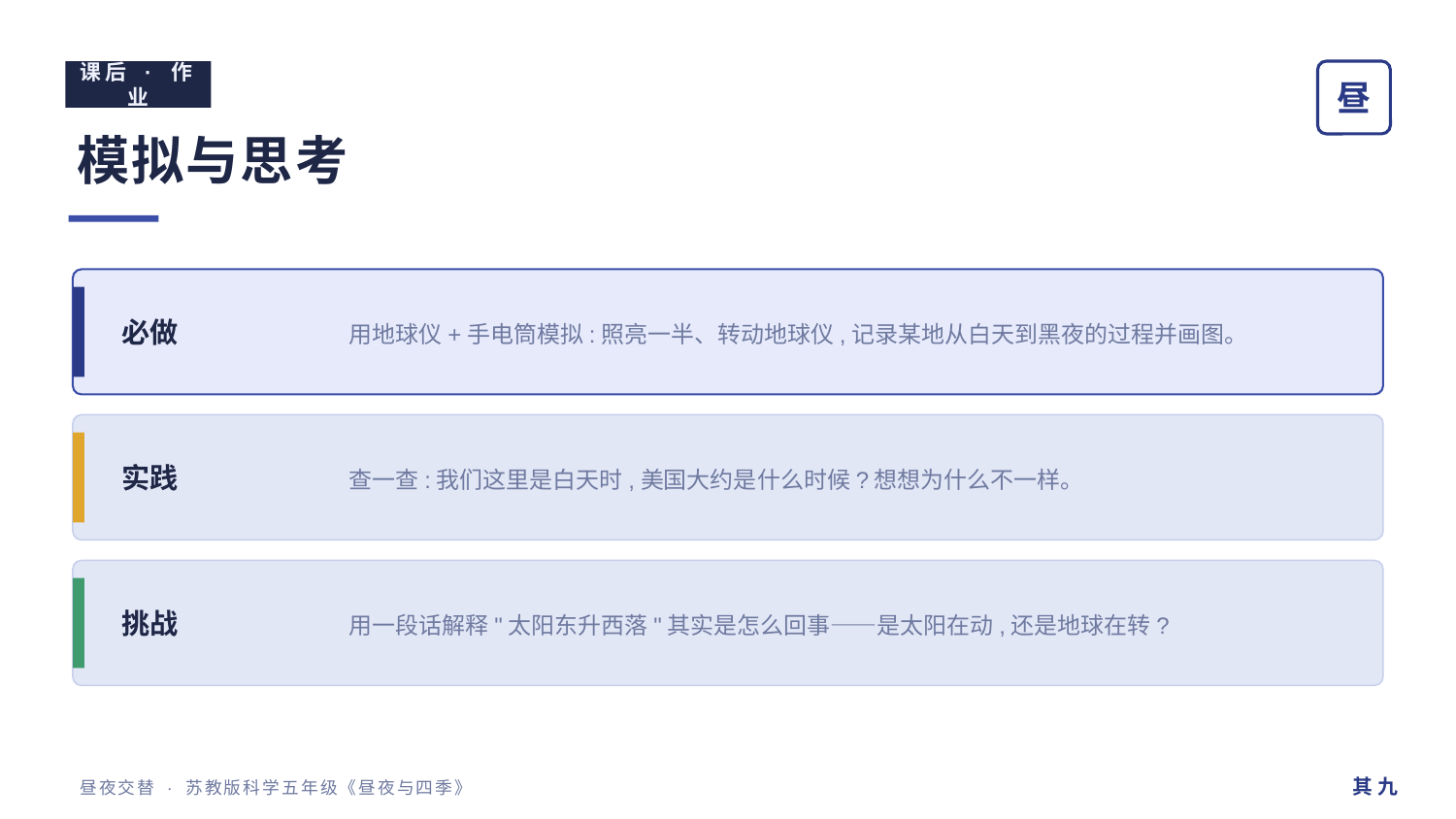

课后 · 作业
昼

模拟与思考

用地球仪+手电筒模拟:照亮一半、转动地球仪,记录某地从白天到黑夜的过程并画图。
必做

查一查:我们这里是白天时,美国大约是什么时候?想想为什么不一样。
实践

用一段话解释"太阳东升西落"其实是怎么回事——是太阳在动,还是地球在转?
挑战

其 九
昼夜交替 · 苏教版科学五年级《昼夜与四季》